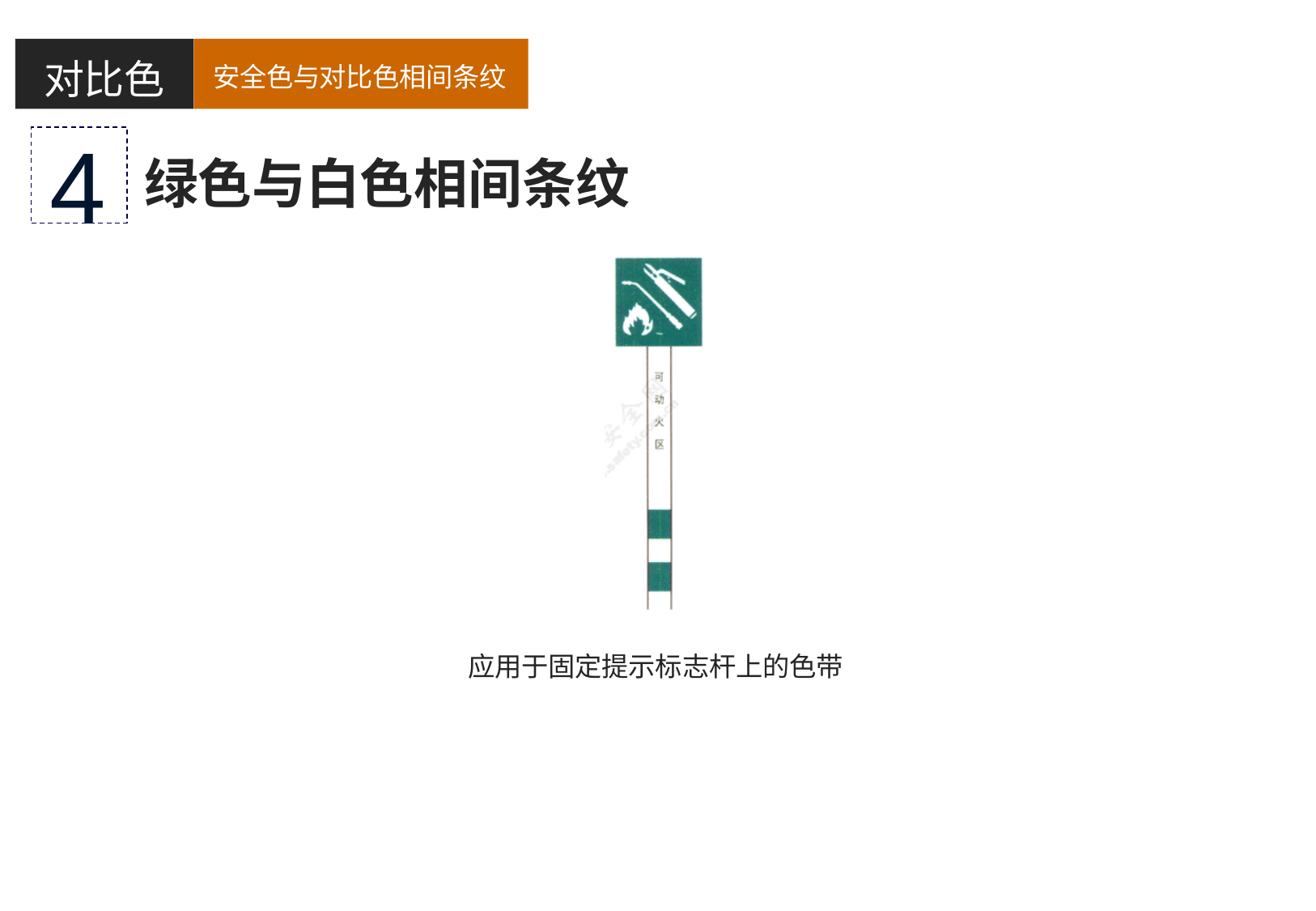

对比色
安全色与对比色相间条纹
4

绿色与白色相间条纹

应用于固定提示标志杆上的色带